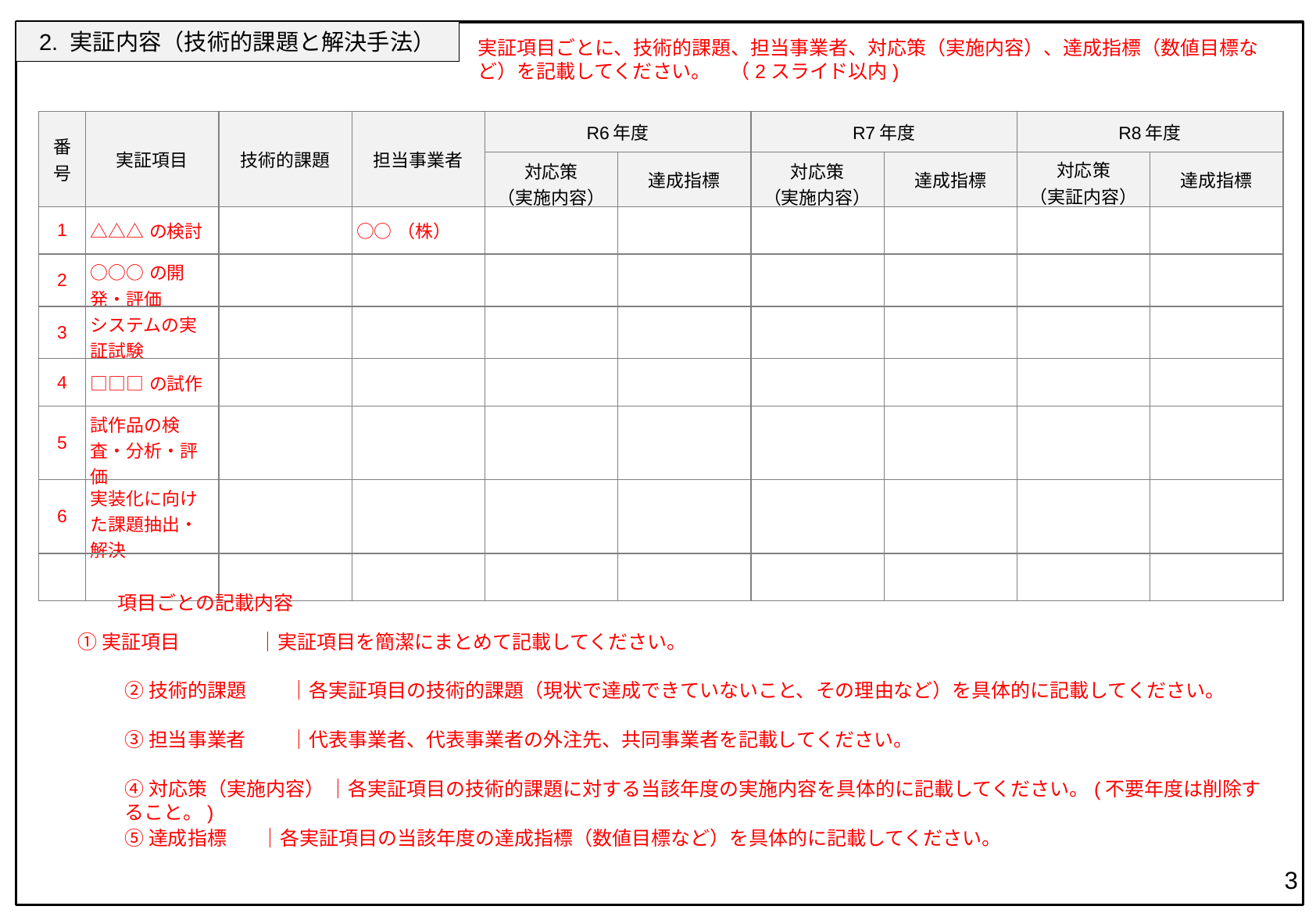

2. 実証内容（技術的課題と解決手法）
実証項目ごとに、技術的課題、担当事業者、対応策（実施内容）、達成指標（数値目標など）を記載してください。　（2スライド以内)

| 番号 | 実証項目 | 技術的課題 | 担当事業者 | R6年度 |  | R7年度 |  | R8年度 | R4年度 |
| --- | --- | --- | --- | --- | --- | --- | --- | --- | --- |
|  |  |  |  | 対応策 （実施内容） | 達成指標 | 対応策 （実施内容） | 達成指標 | 対応策 （実証内容） | 達成指標 |
| 1 | △△△の検討 |  | ○○（株） |  |  |  |  |  |  |
| 2 | ○○○の開発・評価 |  |  |  |  |  |  |  |  |
| 3 | システムの実証試験 |  |  |  |  |  |  |  |  |
| 4 | □□□の試作 |  |  |  |  |  |  |  |  |
| 5 | 試作品の検査・分析・評価 |  |  |  |  |  |  |  |  |
| 6 | 実装化に向けた課題抽出・解決 |  |  |  |  |  |  |  |  |
|  |  |  |  |  |  |  |  |  |  |
項目ごとの記載内容
①実証項目　　　　｜実証項目を簡潔にまとめて記載してください。
②技術的課題　　 ｜各実証項目の技術的課題（現状で達成できていないこと、その理由など）を具体的に記載してください。
③担当事業者 　　｜代表事業者、代表事業者の外注先、共同事業者を記載してください。
④対応策（実施内容） ｜各実証項目の技術的課題に対する当該年度の実施内容を具体的に記載してください。(不要年度は削除すること。)
⑤達成指標        ｜各実証項目の当該年度の達成指標（数値目標など）を具体的に記載してください。
3